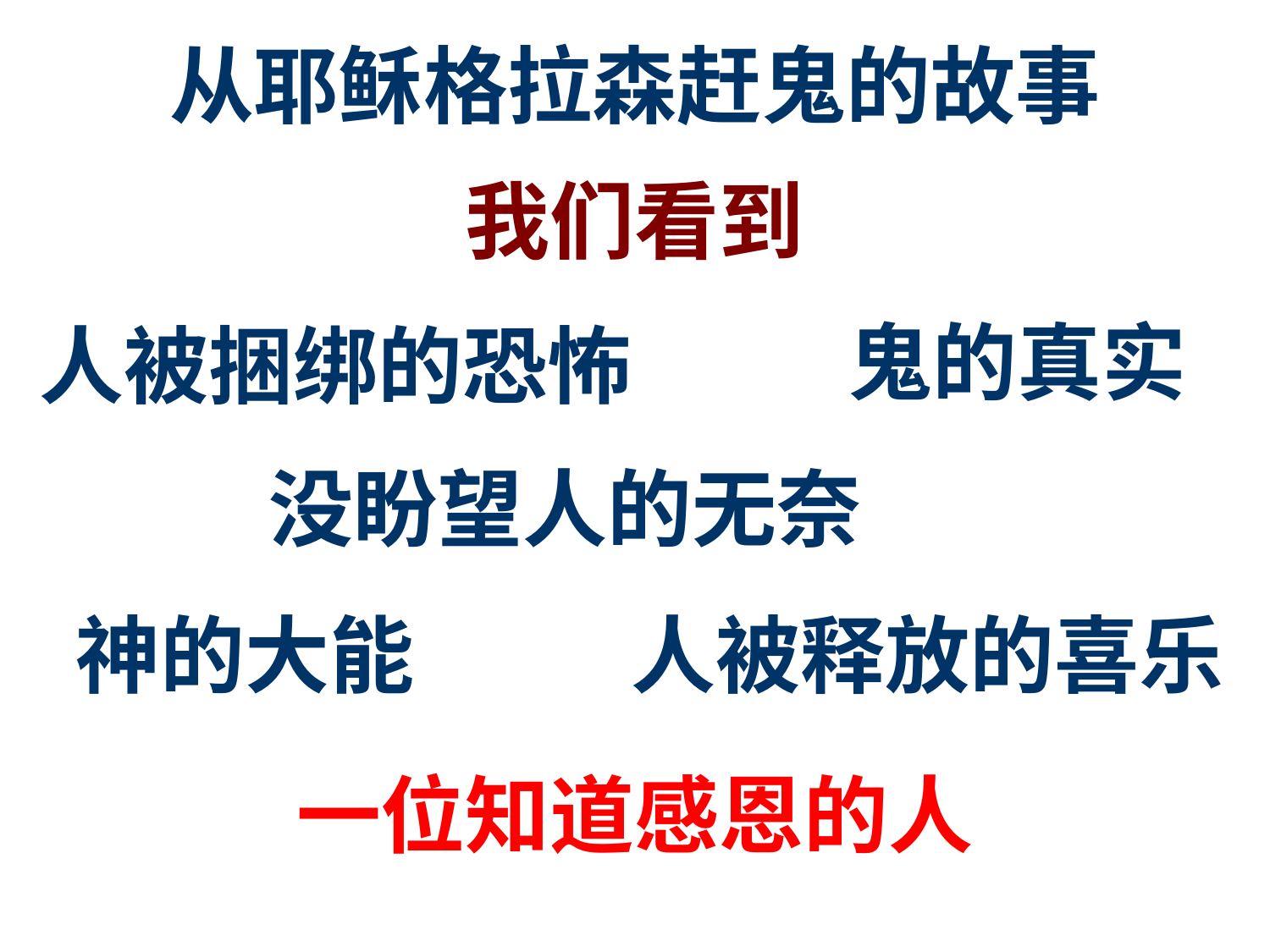

从耶稣格拉森赶鬼的故事

我们看到
鬼的真实
人被捆绑的恐怖
没盼望人的无奈
神的大能
人被释放的喜乐
一位知道感恩的人
10